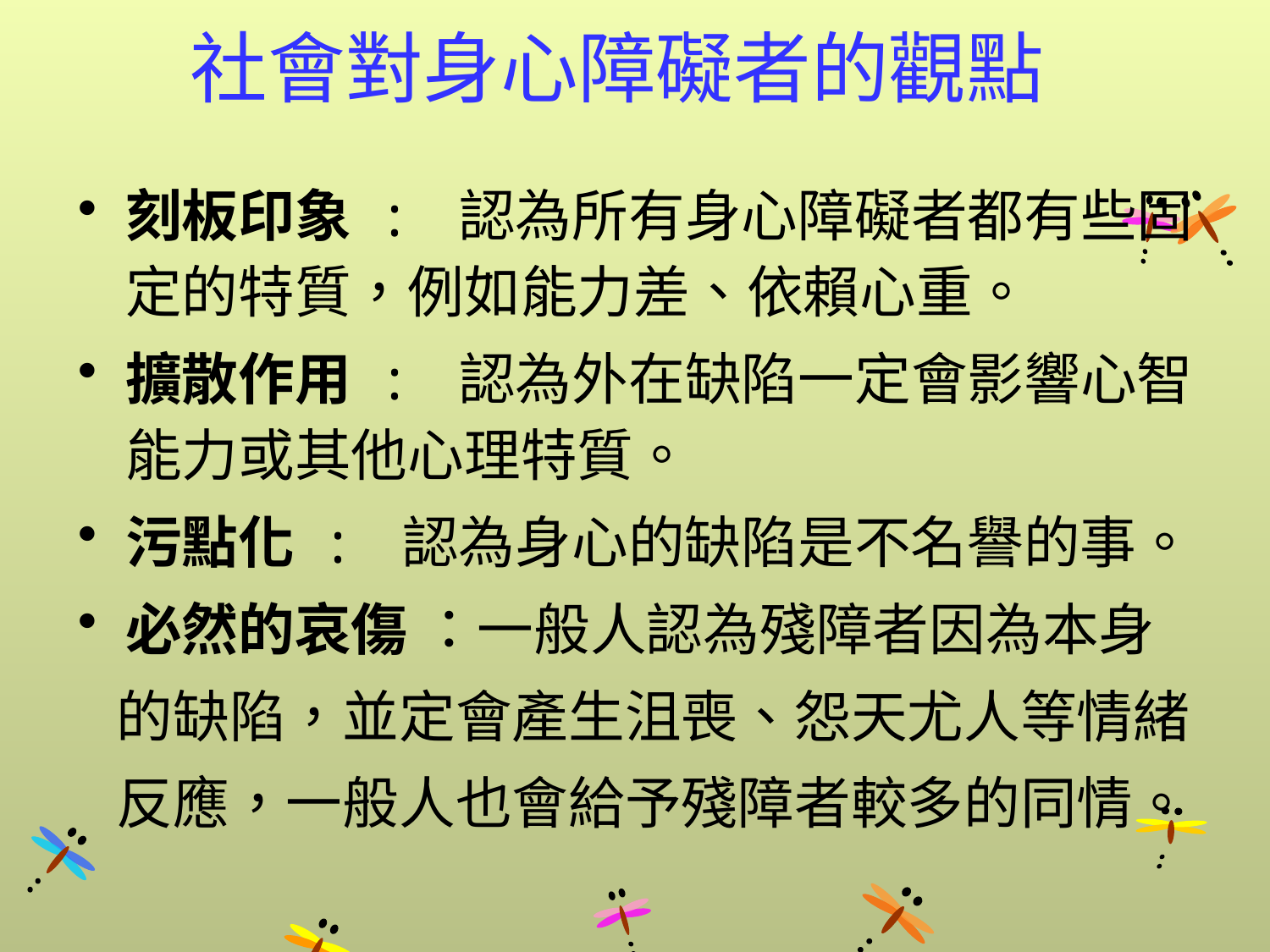

# 社會對身心障礙者的觀點
刻板印象 : 認為所有身心障礙者都有些固定的特質，例如能力差、依賴心重。
擴散作用 : 認為外在缺陷一定會影響心智能力或其他心理特質。
污點化 : 認為身心的缺陷是不名譽的事。
必然的哀傷 ：一般人認為殘障者因為本身
  的缺陷，並定會產生沮喪、怨天尤人等情緒
  反應，一般人也會給予殘障者較多的同情。